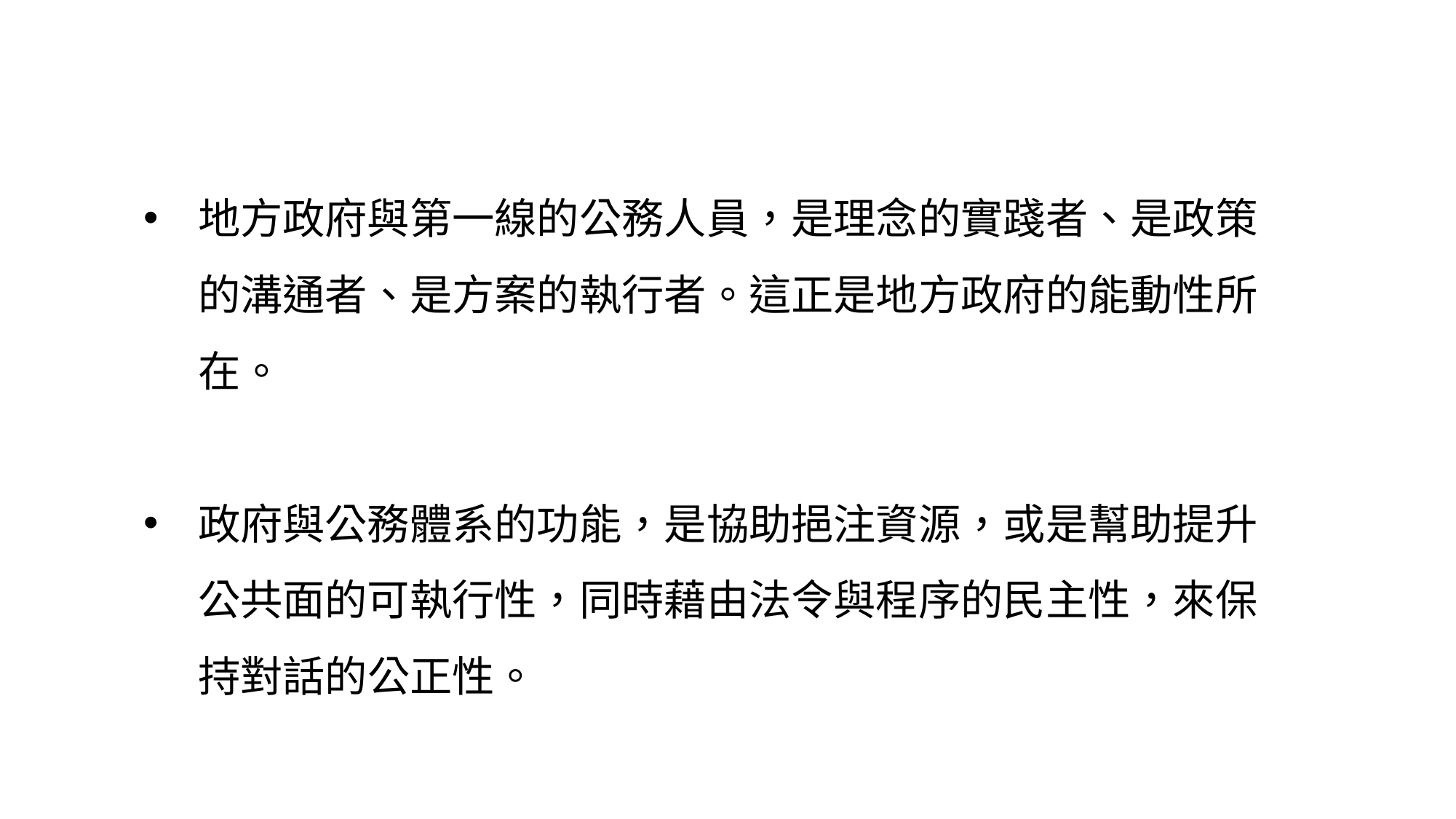

#
地方政府與第一線的公務人員，是理念的實踐者、是政策的溝通者、是方案的執行者。這正是地方政府的能動性所在。

政府與公務體系的功能，是協助挹注資源，或是幫助提升公共面的可執行性，同時藉由法令與程序的民主性，來保持對話的公正性。